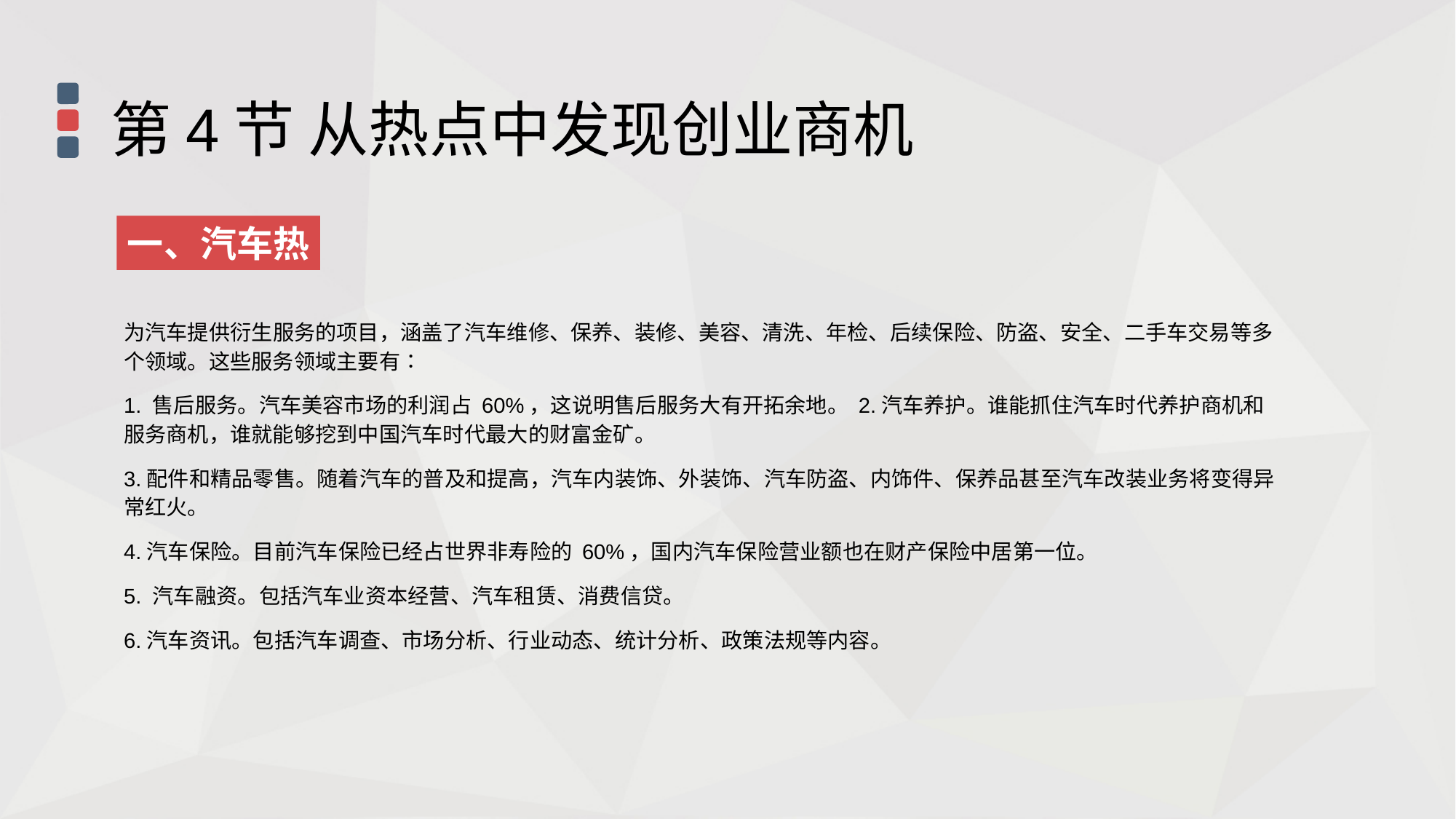

第4节 从热点中发现创业商机
一、汽车热
为汽车提供衍生服务的项目，涵盖了汽车维修、保养、装修、美容、清洗、年检、后续保险、防盗、安全、二手车交易等多个领域。这些服务领域主要有∶
1. 售后服务。汽车美容市场的利润占 60%，这说明售后服务大有开拓余地。 2.汽车养护。谁能抓住汽车时代养护商机和服务商机，谁就能够挖到中国汽车时代最大的财富金矿。
3.配件和精品零售。随着汽车的普及和提高，汽车内装饰、外装饰、汽车防盗、内饰件、保养品甚至汽车改装业务将变得异常红火。
4.汽车保险。目前汽车保险已经占世界非寿险的 60%，国内汽车保险营业额也在财产保险中居第一位。
5. 汽车融资。包括汽车业资本经营、汽车租赁、消费信贷。
6.汽车资讯。包括汽车调查、市场分析、行业动态、统计分析、政策法规等内容。